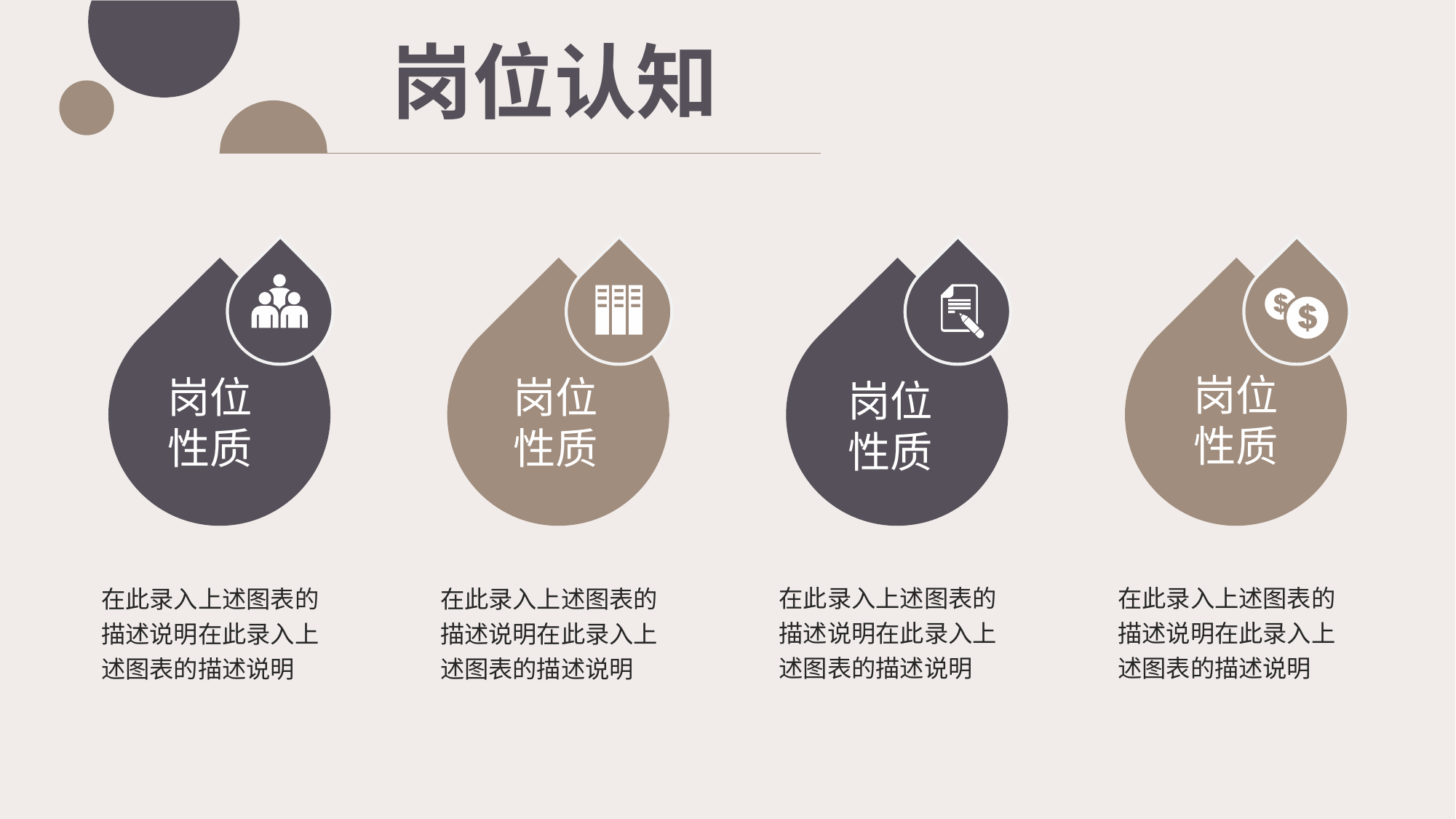

岗位认知

岗位
性质

岗位
性质

岗位
性质

岗位
性质
在此录入上述图表的描述说明在此录入上述图表的描述说明
在此录入上述图表的描述说明在此录入上述图表的描述说明
在此录入上述图表的描述说明在此录入上述图表的描述说明
在此录入上述图表的描述说明在此录入上述图表的描述说明